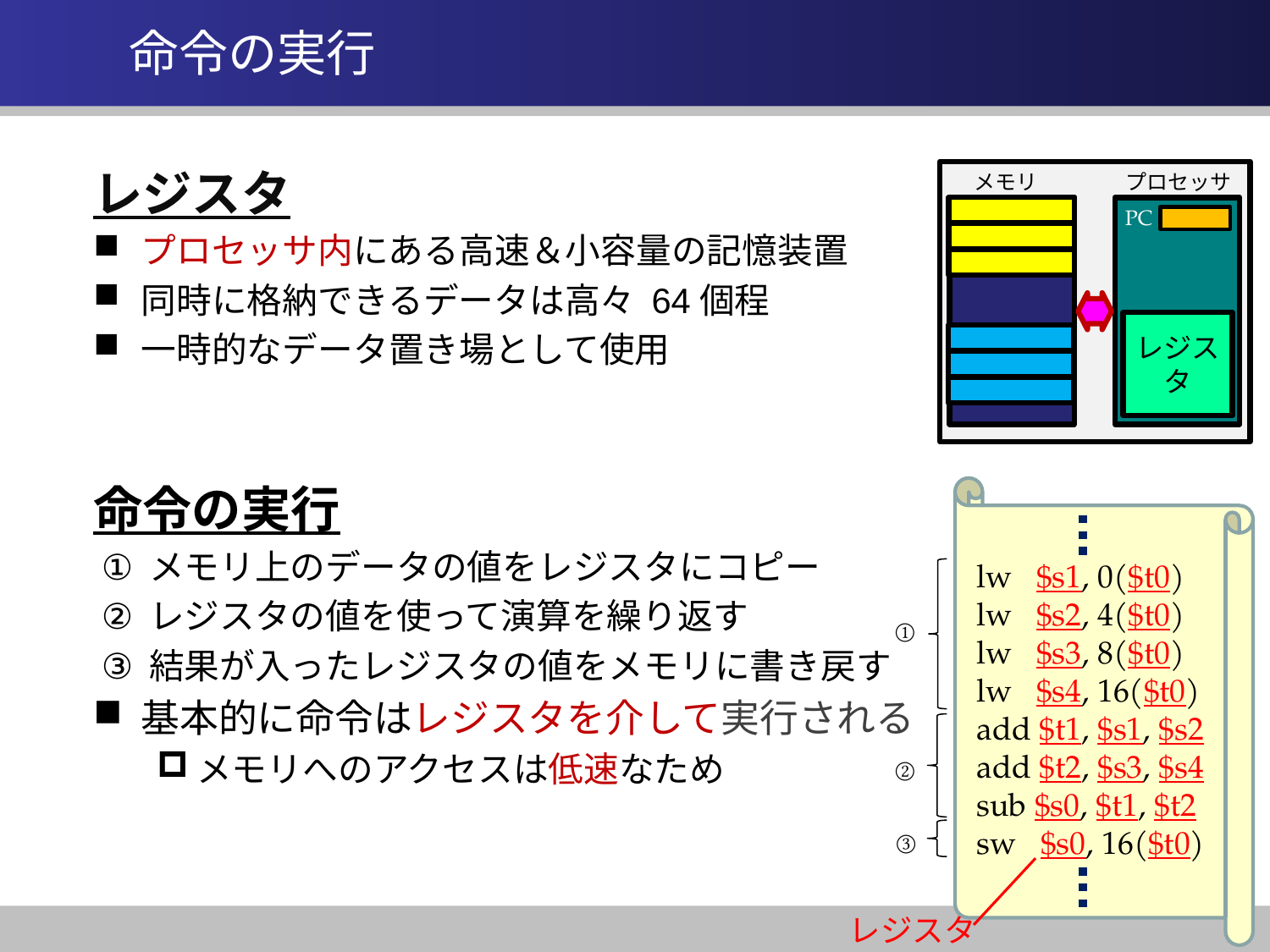

12
# 命令の実行
レジスタ
プロセッサ内にある高速＆小容量の記憶装置
同時に格納できるデータは高々 64個程
一時的なデータ置き場として使用

命令の実行
メモリ上のデータの値をレジスタにコピー
レジスタの値を使って演算を繰り返す
結果が入ったレジスタの値をメモリに書き戻す
基本的に命令はレジスタを介して実行される
メモリへのアクセスは低速なため

メモリ
プロセッサ

PC

レジスタ
lw   $s1, 0($t0)
lw   $s2, 4($t0)
lw   $s3, 8($t0)
lw   $s4, 16($t0)
add $t1, $s1, $s2
add $t2, $s3, $s4
sub $s0, $t1, $t2
sw   $s0, 16($t0)

①

②
③

レジスタ